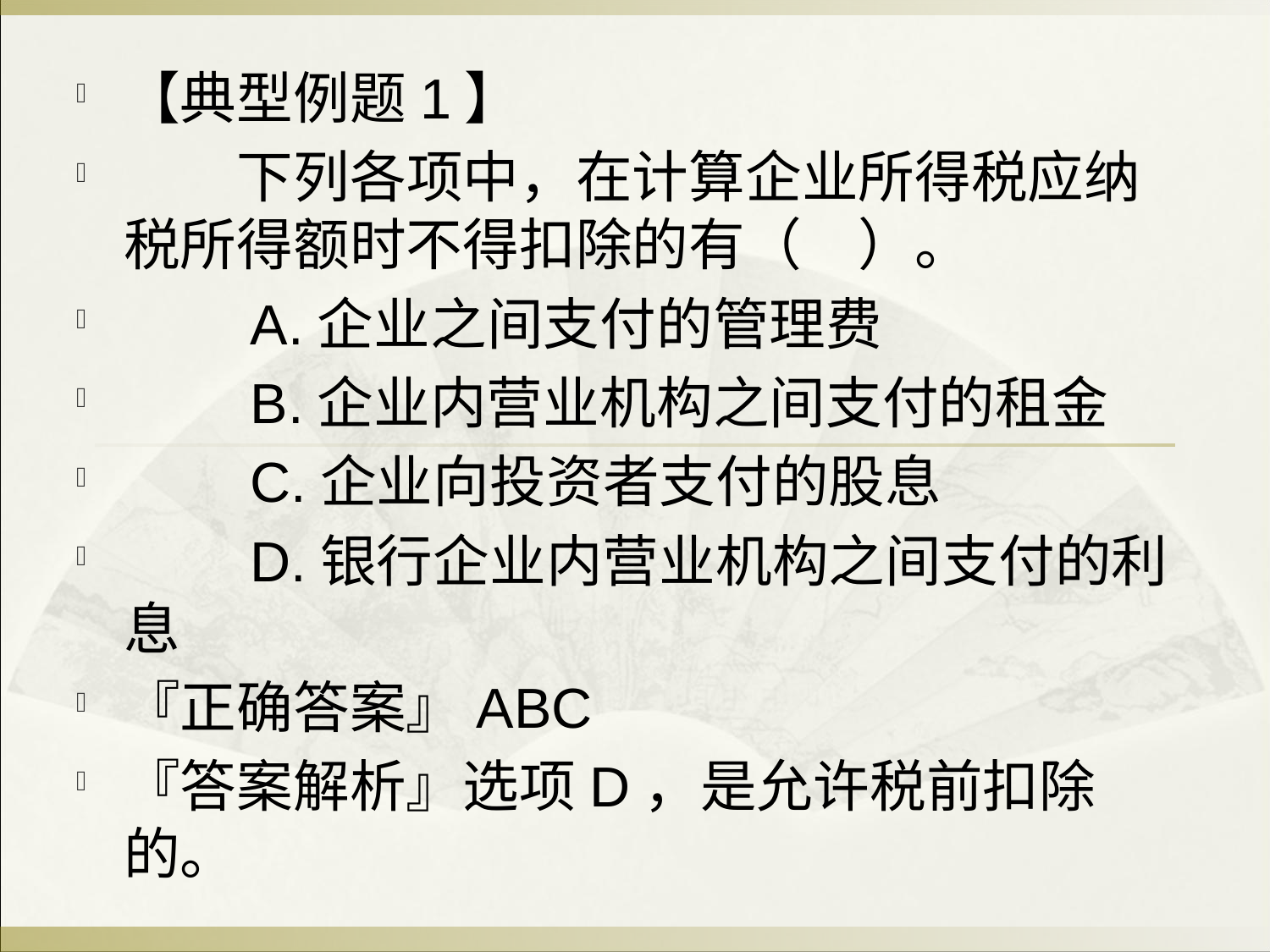

【典型例题1】
　　下列各项中，在计算企业所得税应纳税所得额时不得扣除的有（　）。
　　A.企业之间支付的管理费
　　B.企业内营业机构之间支付的租金
　　C.企业向投资者支付的股息
　　D.银行企业内营业机构之间支付的利息
『正确答案』ABC
『答案解析』选项D，是允许税前扣除的。